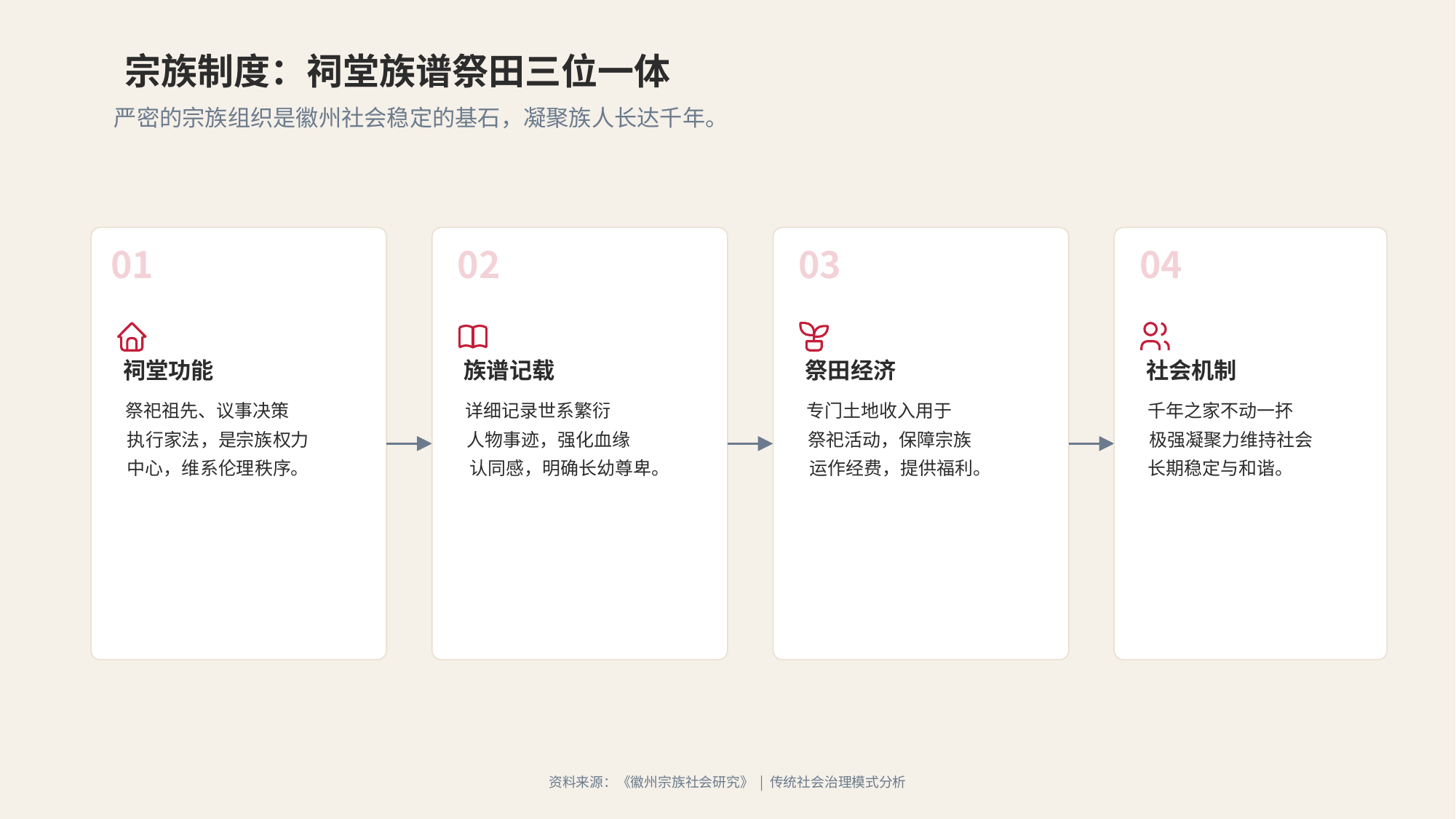

宗族制度：祠堂族谱祭田三位一体
严密的宗族组织是徽州社会稳定的基石，凝聚族人长达千年。

01

祠堂功能
祭祀祖先、议事决策
执行家法，是宗族权力
中心，维系伦理秩序。

02

族谱记载
详细记录世系繁衍
人物事迹，强化血缘
认同感，明确长幼尊卑。

03

祭田经济
专门土地收入用于
祭祀活动，保障宗族
运作经费，提供福利。

04

社会机制
千年之家不动一抔
极强凝聚力维持社会
长期稳定与和谐。

资料来源：《徽州宗族社会研究》 | 传统社会治理模式分析